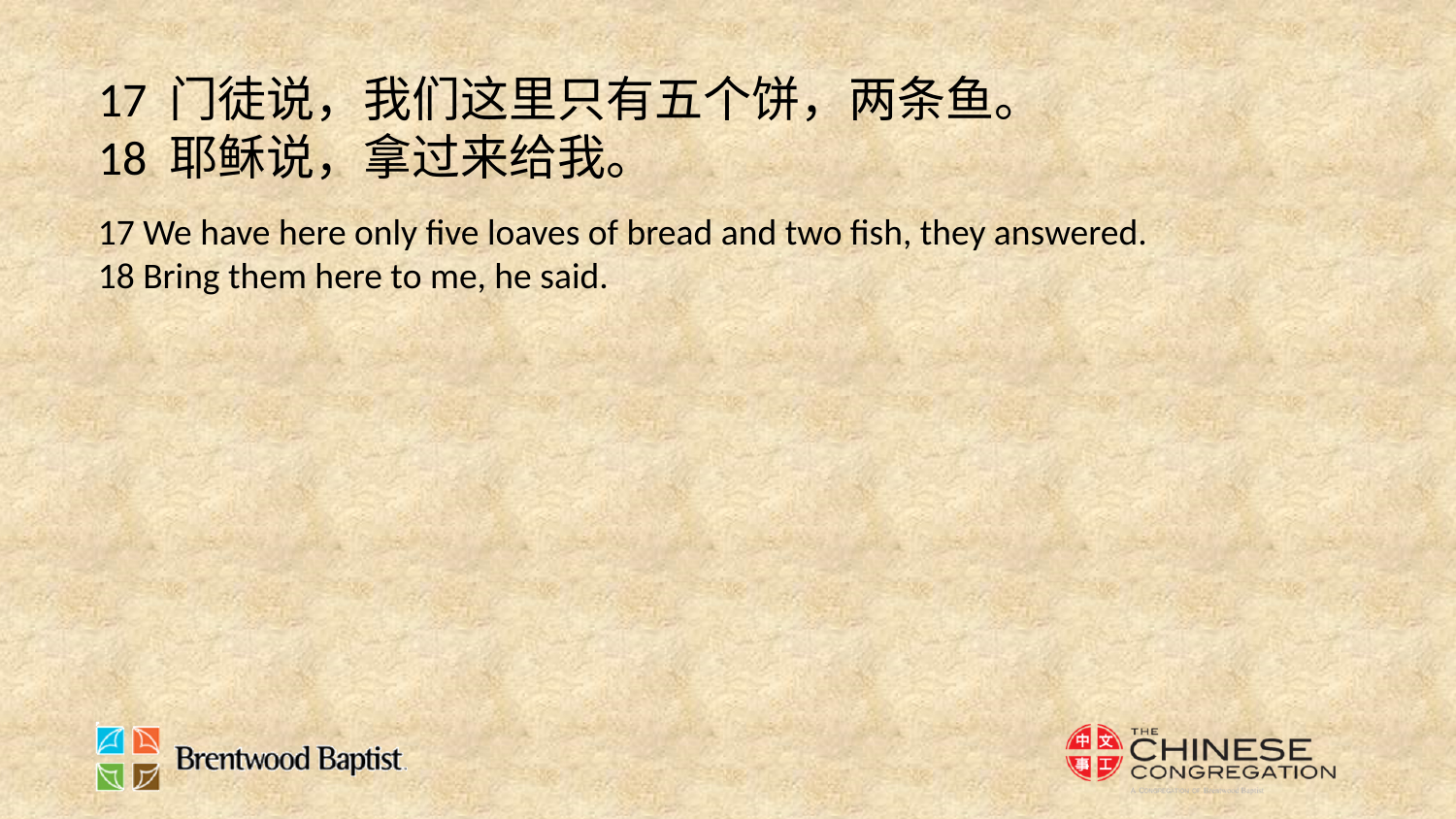

17 门徒说，我们这里只有五个饼，两条鱼。
18 耶稣说，拿过来给我。

17 We have here only five loaves of bread and two fish, they answered.
18 Bring them here to me, he said.